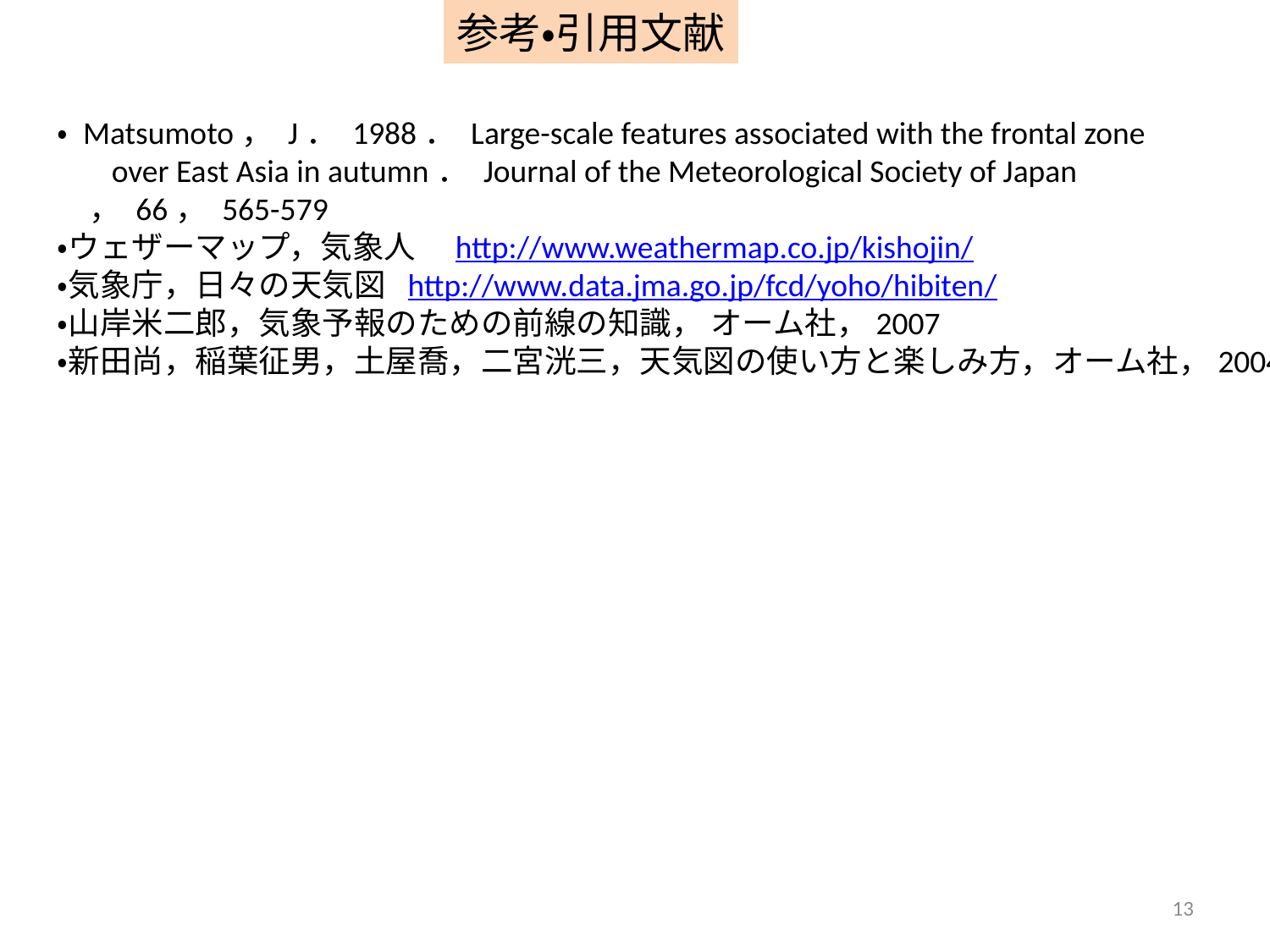

参考・引用文献
・ Matsumoto， J． 1988． Large-scale features associated with the frontal zone
 　over East Asia in autumn． Journal of the Meteorological Society of Japan
　， 66， 565-579
・ウェザーマップ，気象人　http://www.weathermap.co.jp/kishojin/
・気象庁，日々の天気図  http://www.data.jma.go.jp/fcd/yoho/hibiten/
・山岸米二郎，気象予報のための前線の知識， オーム社，2007
・新田尚，稲葉征男，土屋喬，二宮洸三，天気図の使い方と楽しみ方，オーム社，2004
13